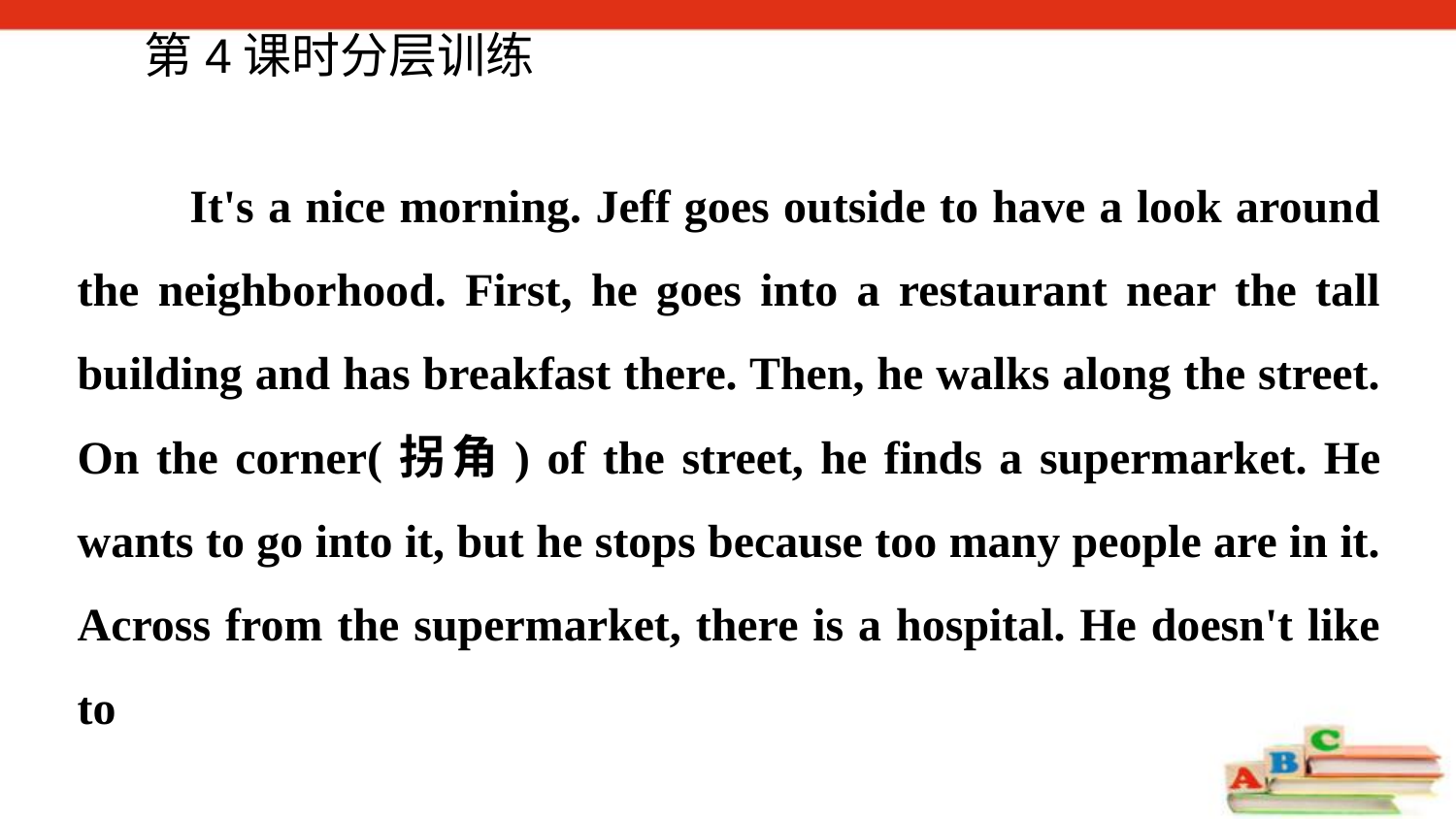

第4课时分层训练
        It's a nice morning. Jeff goes outside to have a look around the neighborhood. First, he goes into a restaurant near the tall building and has breakfast there. Then, he walks along the street. On the corner(拐角) of the street, he finds a supermarket. He wants to go into it, but he stops because too many people are in it. Across from the supermarket, there is a hospital. He doesn't like to